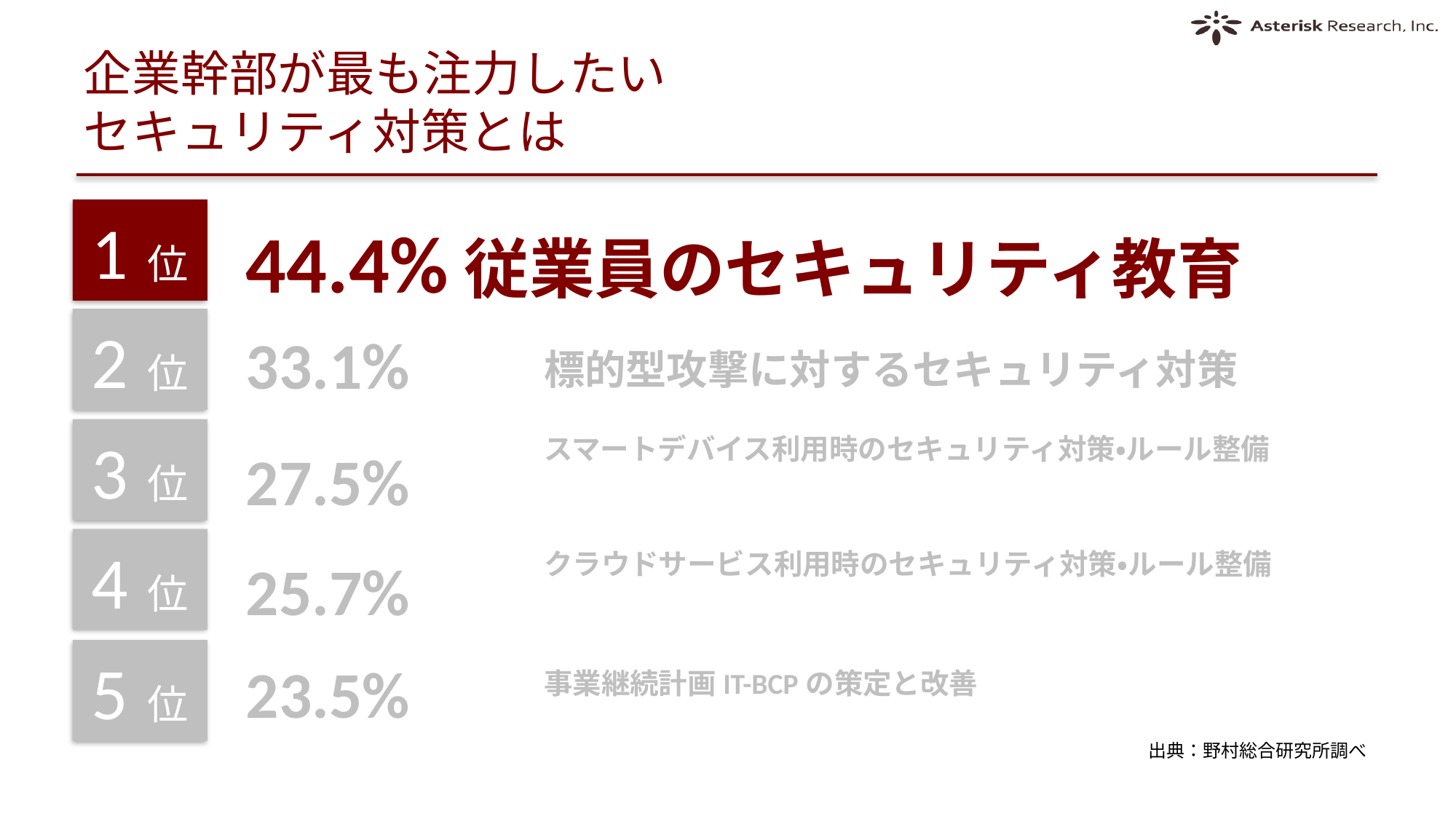

# 企業幹部が最も注力したい セキュリティ対策とは
1 位
44.4%	従業員のセキュリティ教育
2 位
33.1%
標的型攻撃に対するセキュリティ対策
3 位
スマートデバイス利用時のセキュリティ対策・ルール整備
27.5%
4 位
クラウドサービス利用時のセキュリティ対策・ルール整備
25.7%
5 位
23.5%
事業継続計画IT-BCPの策定と改善
出典：野村総合研究所調べ